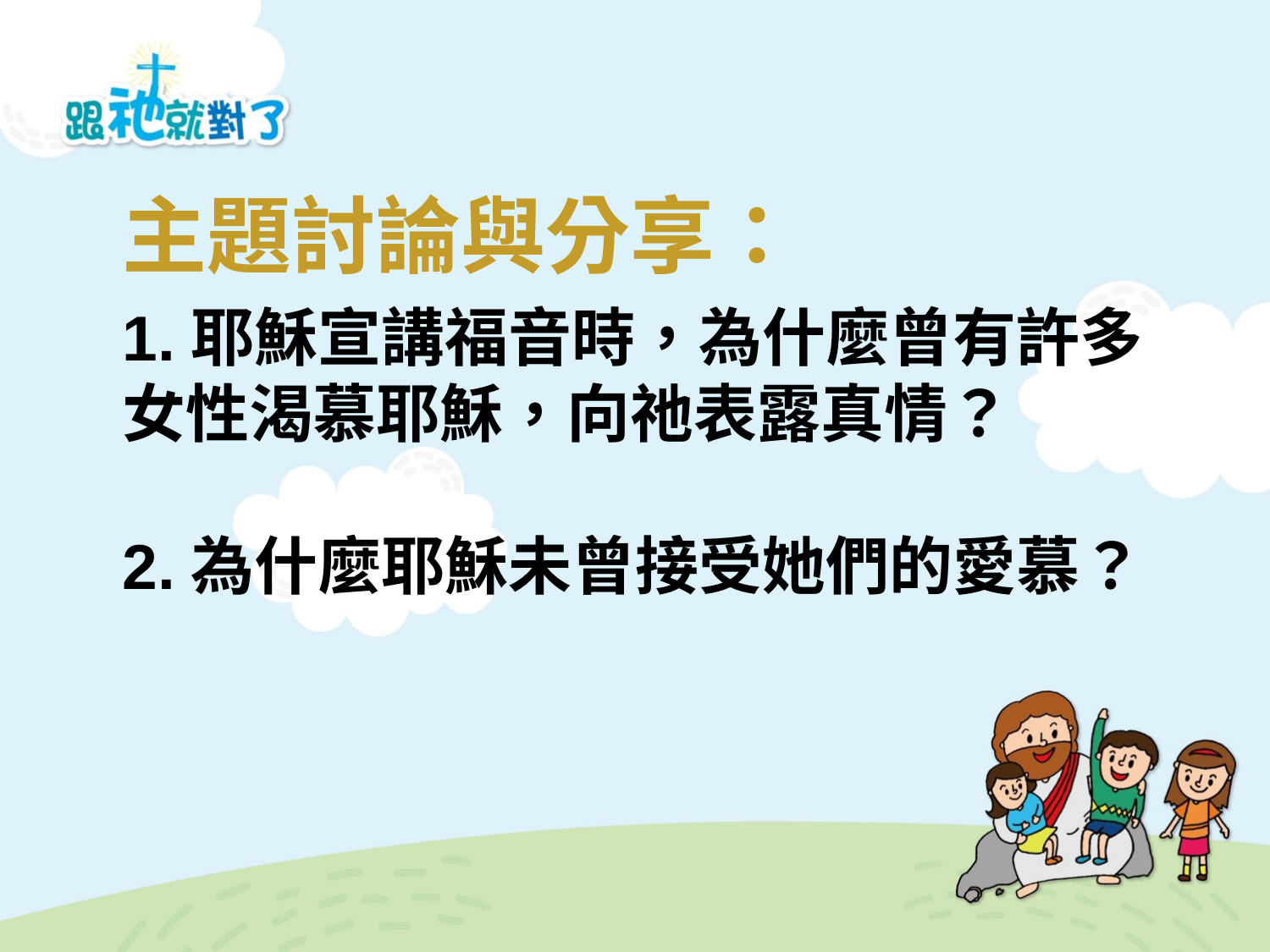

主題討論與分享：
1.耶穌宣講福音時，為什麼曾有許多女性渴慕耶穌，向祂表露真情？

2.為什麼耶穌未曾接受她們的愛慕？